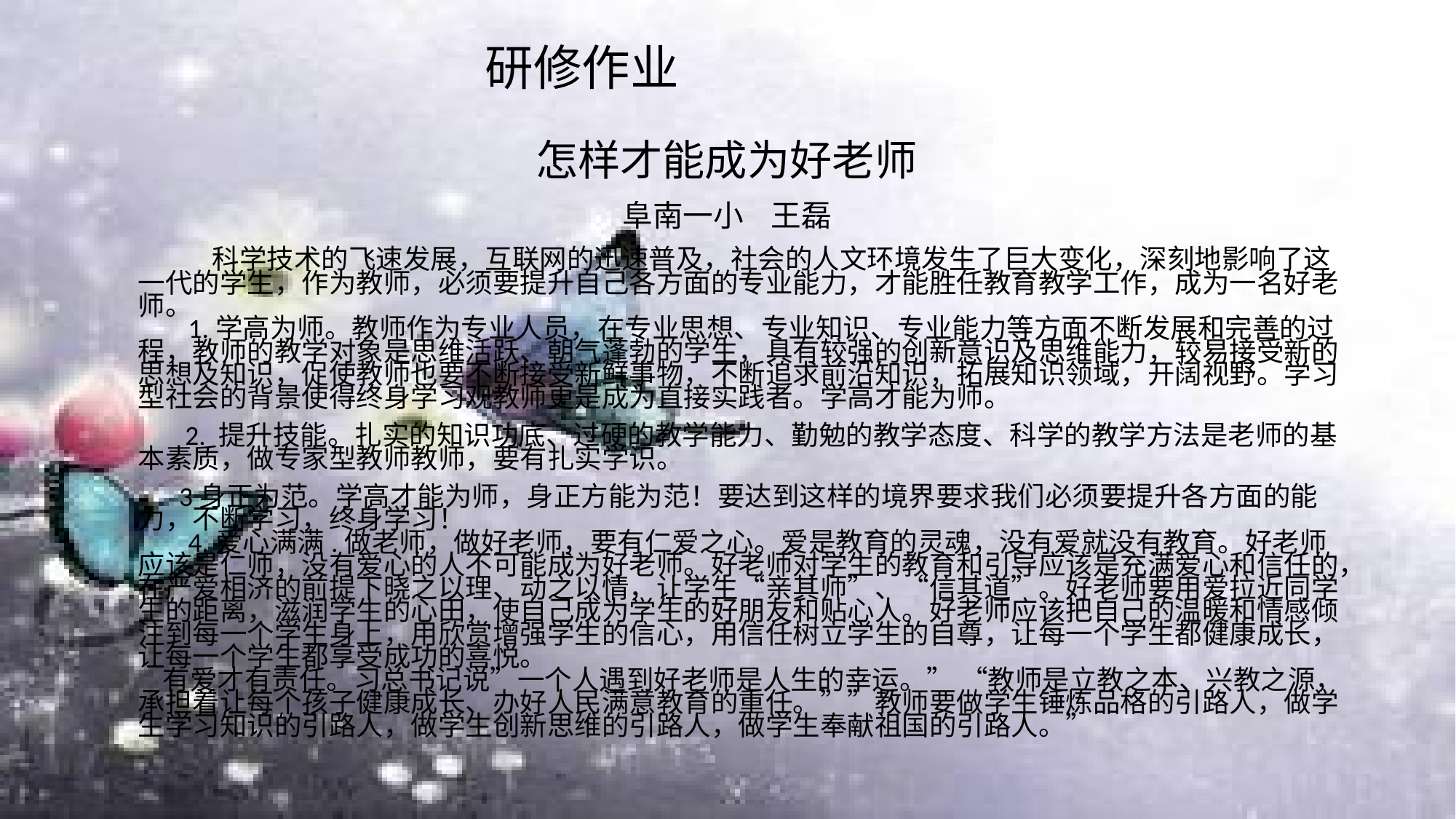

# 研修作业
                                                              怎样才能成为好老师
                                                     阜南一小    王磊
              科学技术的飞速发展，互联网的迅速普及，社会的人文环境发生了巨大变化，深刻地影响了这一代的学生，作为教师，必须要提升自己各方面的专业能力，才能胜任教育教学工作，成为一名好老师。
       1.学高为师。教师作为专业人员，在专业思想、专业知识、专业能力等方面不断发展和完善的过程，教师的教学对象是思维活跃、朝气蓬勃的学生，具有较强的创新意识及思维能力，较易接受新的思想及知识，促使教师也要不断接受新鲜事物，不断追求前沿知识，拓展知识领域，开阔视野。学习型社会的背景使得终身学习观教师更是成为直接实践者。学高才能为师。
            2. 提升技能。扎实的知识功底、过硬的教学能力、勤勉的教学态度、科学的教学方法是老师的基本素质，做专家型教师教师，要有扎实学识。
           3身正为范。学高才能为师，身正方能为范！要达到这样的境界要求我们必须要提升各方面的能力，不断学习，终身学习！
       4.爱心满满.做老师，做好老师，要有仁爱之心。爱是教育的灵魂，没有爱就没有教育。好老师应该是仁师，没有爱心的人不可能成为好老师。好老师对学生的教育和引导应该是充满爱心和信任的，在严爱相济的前提下晓之以理、动之以情，让学生“亲其师”、“信其道”。好老师要用爱拉近同学生的距离，滋润学生的心田，使自己成为学生的好朋友和贴心人。好老师应该把自己的温暖和情感倾注到每一个学生身上，用欣赏增强学生的信心，用信任树立学生的自尊，让每一个学生都健康成长，让每一个学生都享受成功的喜悦。
    有爱才有责任。习总书记说”一个人遇到好老师是人生的幸运。” “教师是立教之本、兴教之源，承担着让每个孩子健康成长、办好人民满意教育的重任。””教师要做学生锤炼品格的引路人，做学生学习知识的引路人，做学生创新思维的引路人，做学生奉献祖国的引路人。”